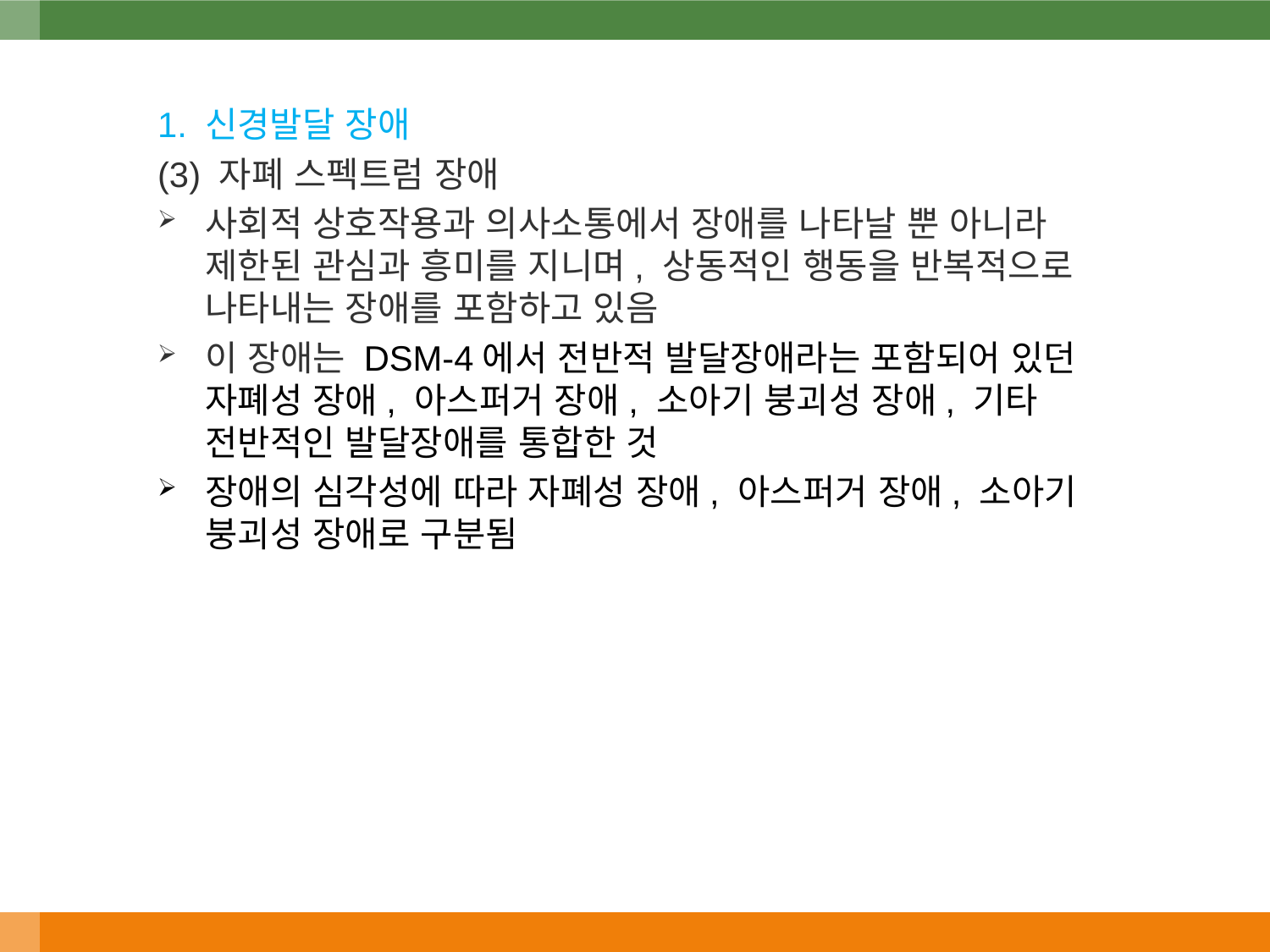

1. 신경발달 장애
(3) 자폐 스펙트럼 장애
사회적 상호작용과 의사소통에서 장애를 나타날 뿐 아니라 제한된 관심과 흥미를 지니며, 상동적인 행동을 반복적으로 나타내는 장애를 포함하고 있음
이 장애는 DSM-4에서 전반적 발달장애라는 포함되어 있던 자폐성 장애, 아스퍼거 장애, 소아기 붕괴성 장애, 기타 전반적인 발달장애를 통합한 것
장애의 심각성에 따라 자폐성 장애, 아스퍼거 장애, 소아기 붕괴성 장애로 구분됨